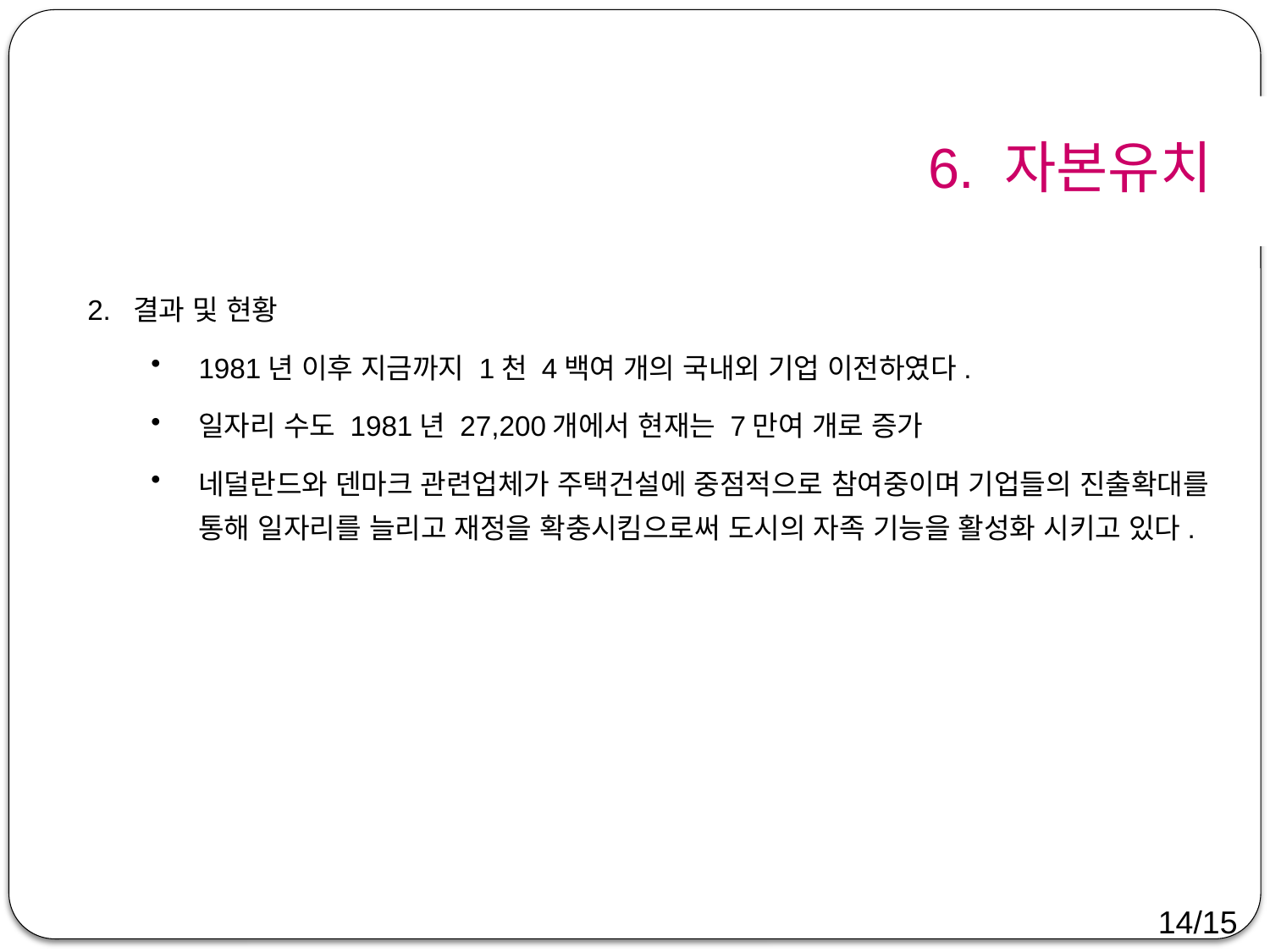

6. 자본유치
2.  결과 및 현황
1981년 이후 지금까지 1천 4백여 개의 국내외 기업 이전하였다.
일자리 수도 1981년 27,200개에서 현재는 7만여 개로 증가
네덜란드와 덴마크 관련업체가 주택건설에 중점적으로 참여중이며 기업들의 진출확대를 통해 일자리를 늘리고 재정을 확충시킴으로써 도시의 자족 기능을 활성화 시키고 있다.